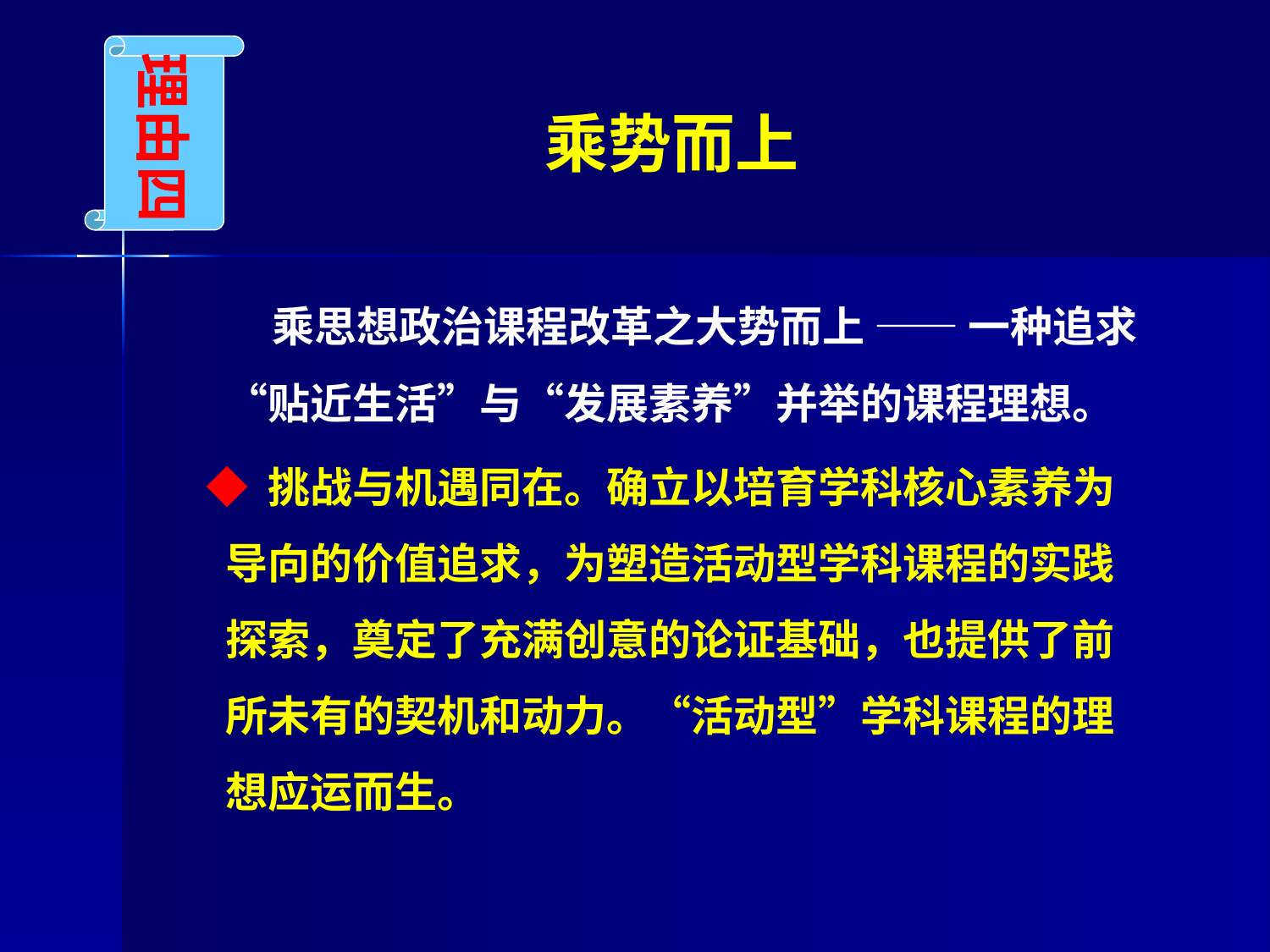

理由四
# 乘势而上
           乘思想政治课程改革之大势而上 —— 一种追求“贴近生活”与“发展素养”并举的课程理想。
   ◆ 挑战与机遇同在。确立以培育学科核心素养为导向的价值追求，为塑造活动型学科课程的实践探索，奠定了充满创意的论证基础，也提供了前所未有的契机和动力。“活动型”学科课程的理想应运而生。